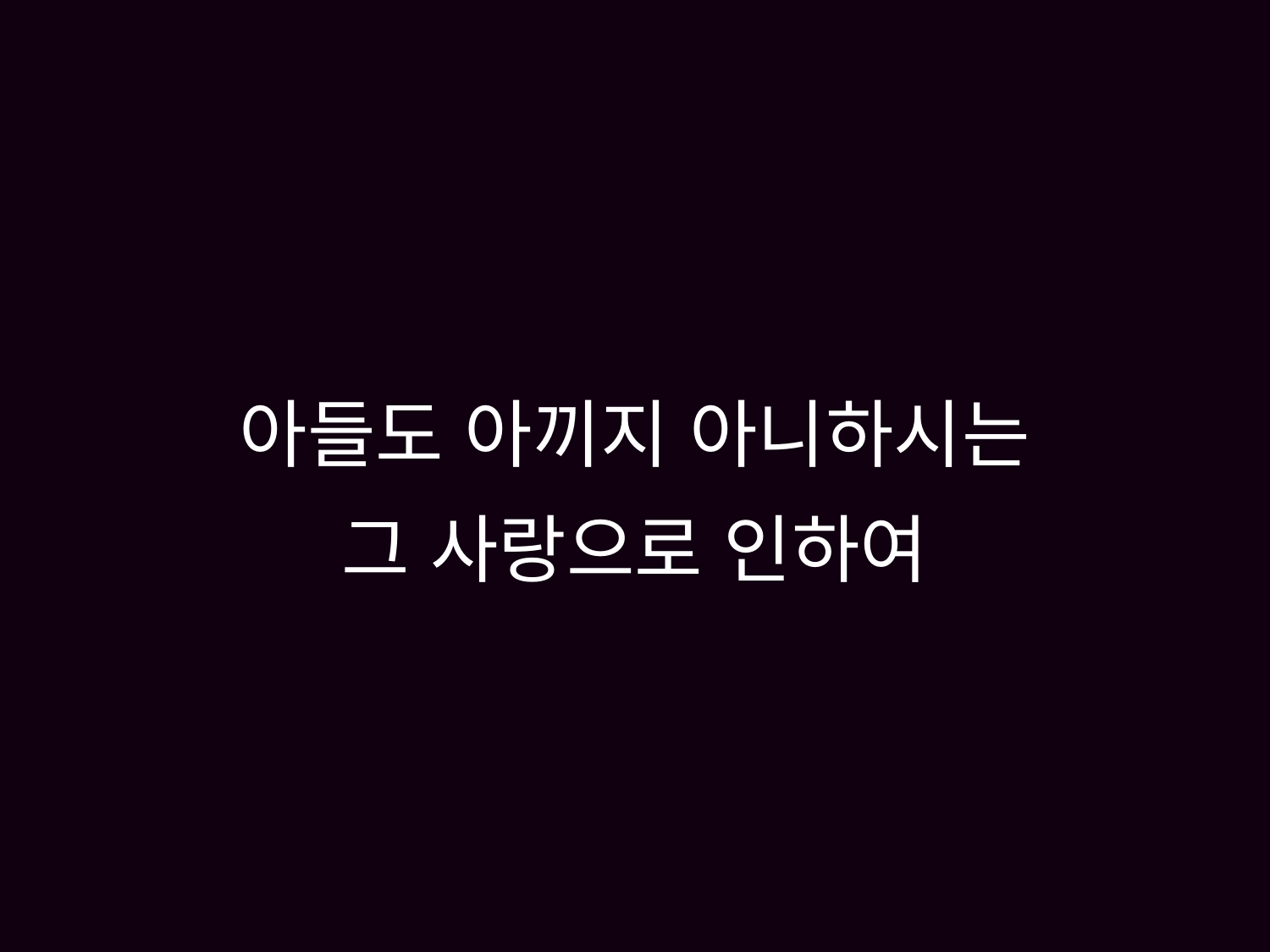

# 아들도 아끼지 아니하시는 그 사랑으로 인하여